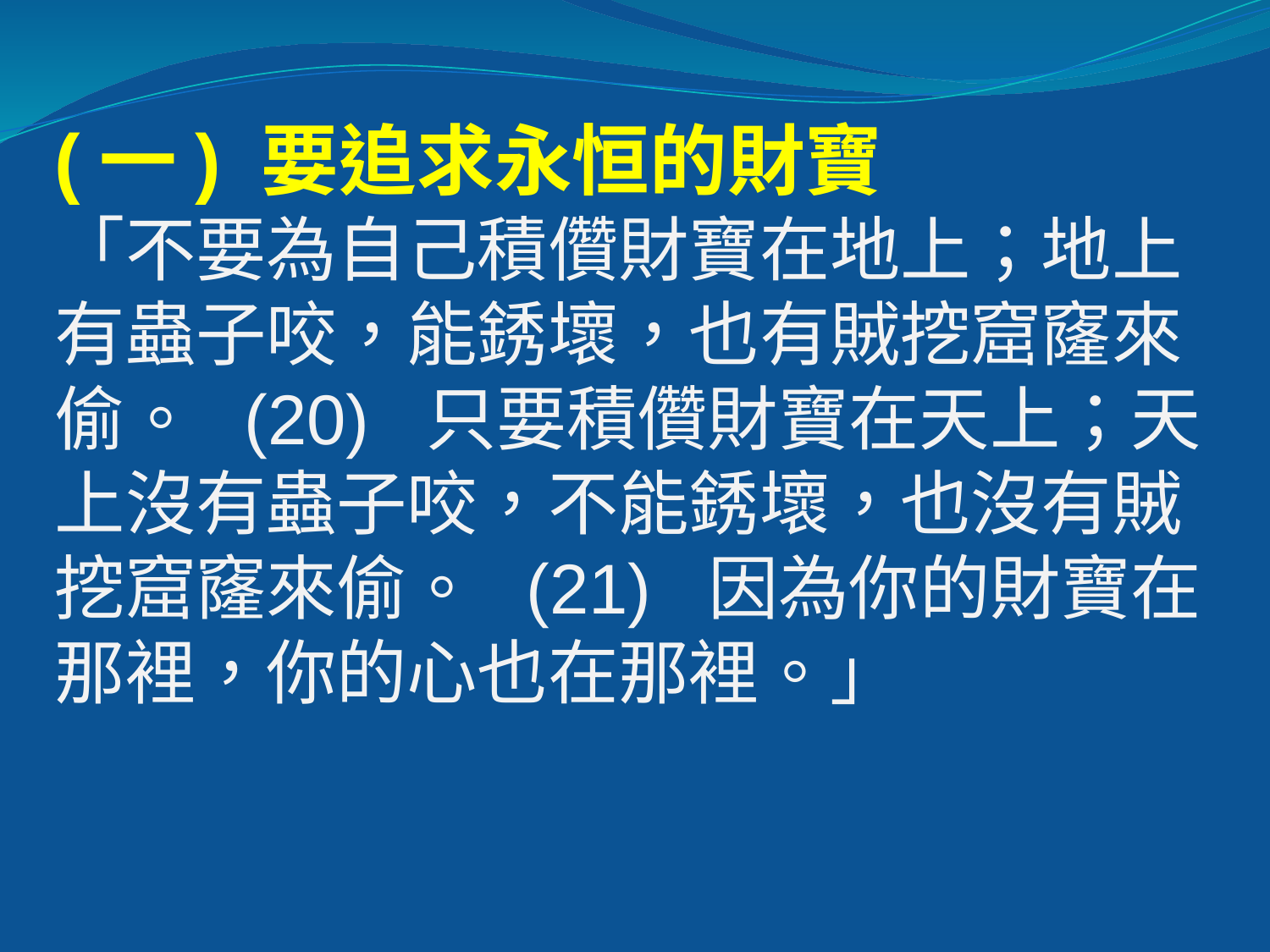

(一) 要追求永恒的財寶
「不要為自己積儹財寶在地上；地上有蟲子咬，能銹壞，也有賊挖窟窿來偷。  (20)  只要積儹財寶在天上；天上沒有蟲子咬，不能銹壞，也沒有賊挖窟窿來偷。  (21)  因為你的財寶在那裡，你的心也在那裡。」